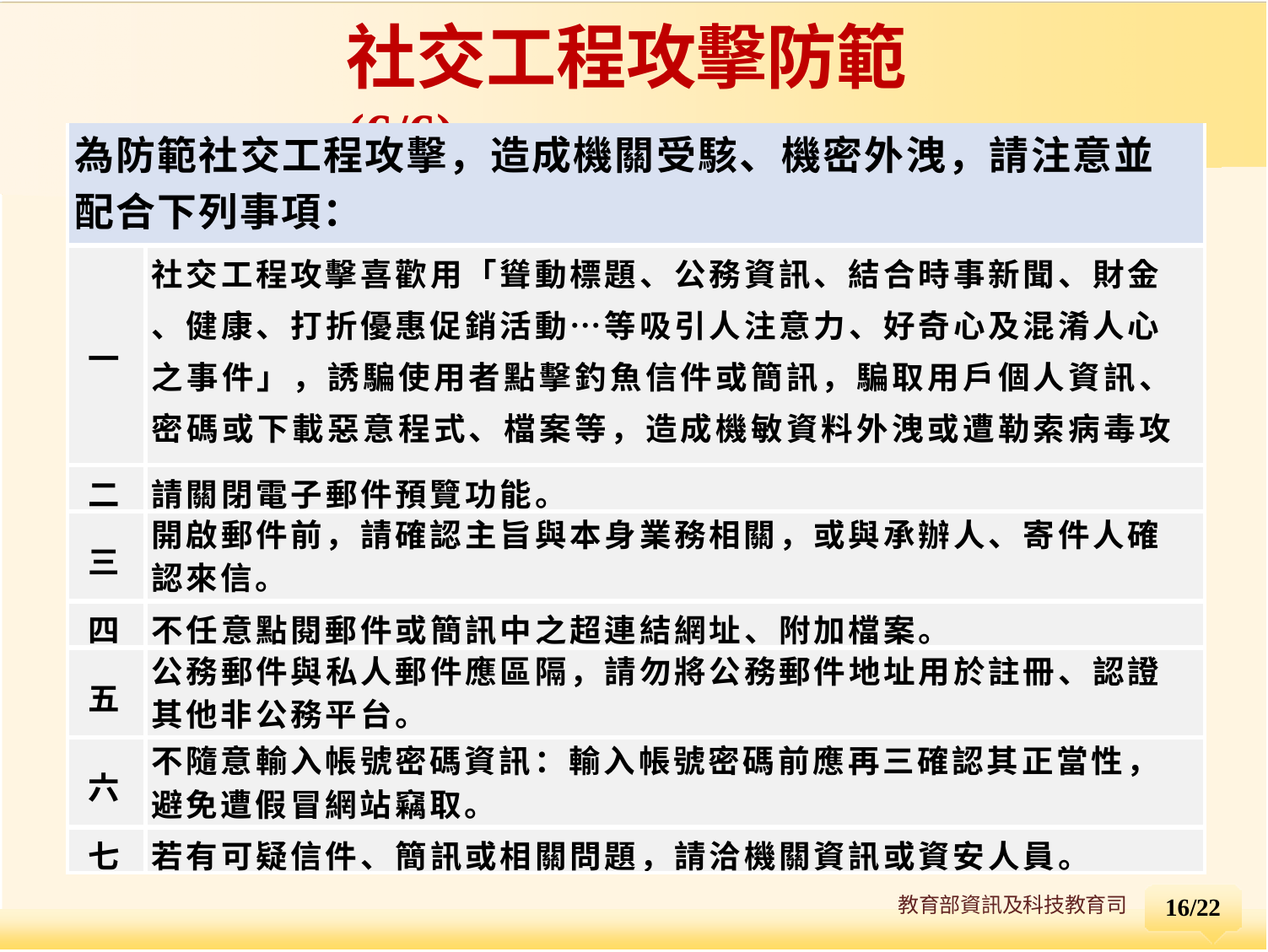

# 社交工程攻擊防範(6/6)
| 為防範社交工程攻擊，造成機關受駭、機密外洩，請注意並配合下列事項： |  |
| --- | --- |
| 一 | 社交工程攻擊喜歡用「聳動標題、公務資訊、結合時事新聞、財金 、健康、打折優惠促銷活動…等吸引人注意力、好奇心及混淆人心 之事件」，誘騙使用者點擊釣魚信件或簡訊，騙取用戶個人資訊、密碼或下載惡意程式、檔案等，造成機敏資料外洩或遭勒索病毒攻擊等資安事件發生。 |
| 二 | 請關閉電子郵件預覽功能。 |
| 三 | 開啟郵件前，請確認主旨與本身業務相關，或與承辦人、寄件人確認來信。 |
| 四 | 不任意點閱郵件或簡訊中之超連結網址、附加檔案。 |
| 五 | 公務郵件與私人郵件應區隔，請勿將公務郵件地址用於註冊、認證其他非公務平台。 |
| 六 | 不隨意輸入帳號密碼資訊：輸入帳號密碼前應再三確認其正當性， 避免遭假冒網站竊取。 |
| 七 | 若有可疑信件、簡訊或相關問題，請洽機關資訊或資安人員。 |
16/22
教育部資訊及科技教育司